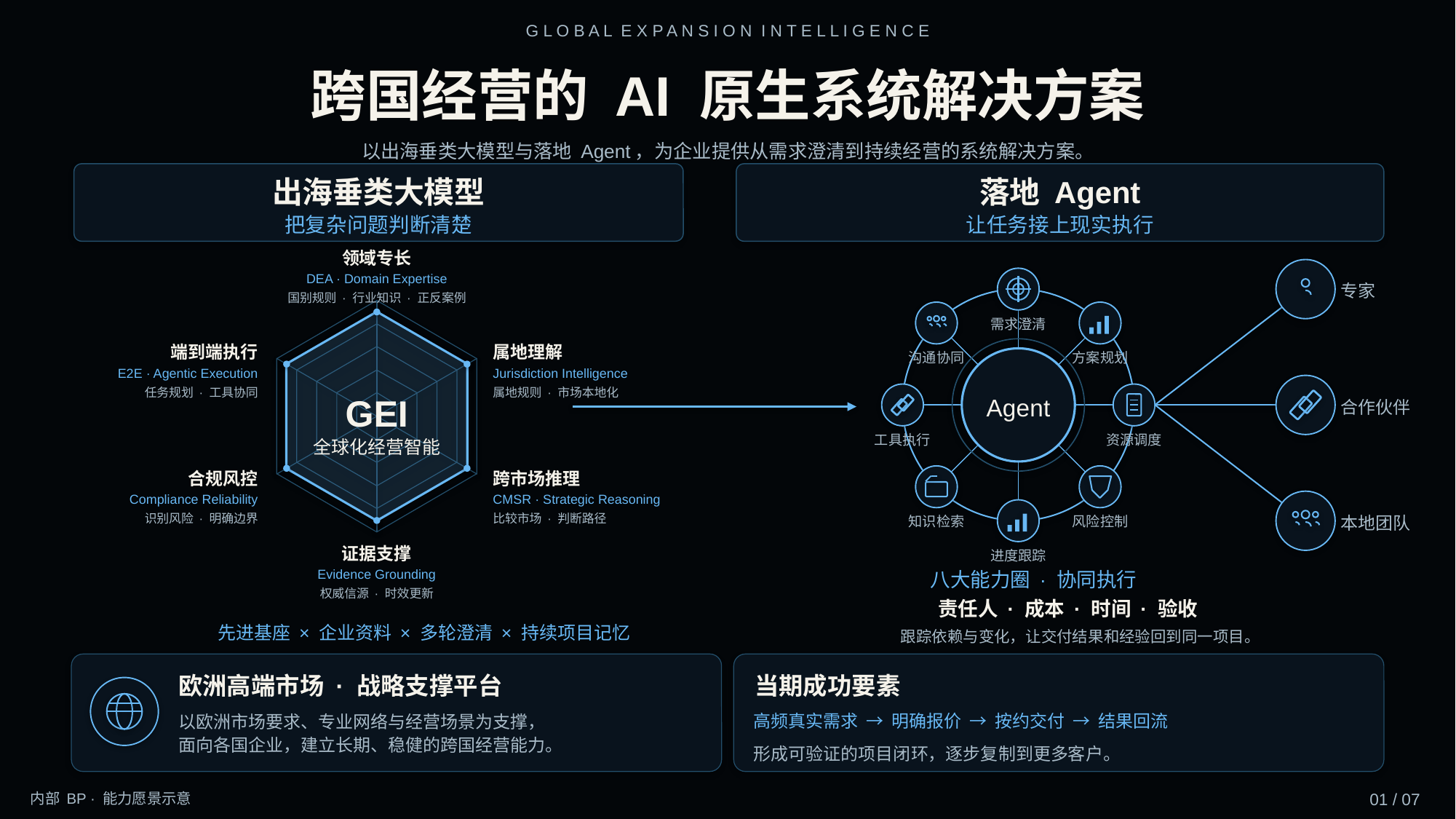

G L O B A L  E X P A N S I O N  I N T E L L I G E N C E
跨国经营的 AI 原生系统解决方案
以出海垂类大模型与落地 Agent，为企业提供从需求澄清到持续经营的系统解决方案。

出海垂类大模型
落地 Agent
把复杂问题判断清楚
让任务接上现实执行
领域专长

DEA · Domain Expertise
专家

国别规则 · 行业知识 · 正反案例

需求澄清

端到端执行
属地理解

沟通协同
方案规划

E2E · Agentic Execution
Jurisdiction Intelligence

任务规划 · 工具协同
属地规则 · 市场本地化

Agent
GEI
合作伙伴

工具执行
资源调度
全球化经营智能

合规风控
跨市场推理

Compliance Reliability
CMSR · Strategic Reasoning

本地团队
识别风险 · 明确边界
比较市场 · 判断路径
知识检索
风险控制

证据支撑
进度跟踪
Evidence Grounding
八大能力圈 · 协同执行
权威信源 · 时效更新
责任人 · 成本 · 时间 · 验收
先进基座 × 企业资料 × 多轮澄清 × 持续项目记忆
跟踪依赖与变化，让交付结果和经验回到同一项目。

欧洲高端市场 · 战略支撑平台
当期成功要素

以欧洲市场要求、专业网络与经营场景为支撑，
面向各国企业，建立长期、稳健的跨国经营能力。
高频真实需求  →  明确报价  →  按约交付  →  结果回流
形成可验证的项目闭环，逐步复制到更多客户。
内部 BP · 能力愿景示意
01 / 07